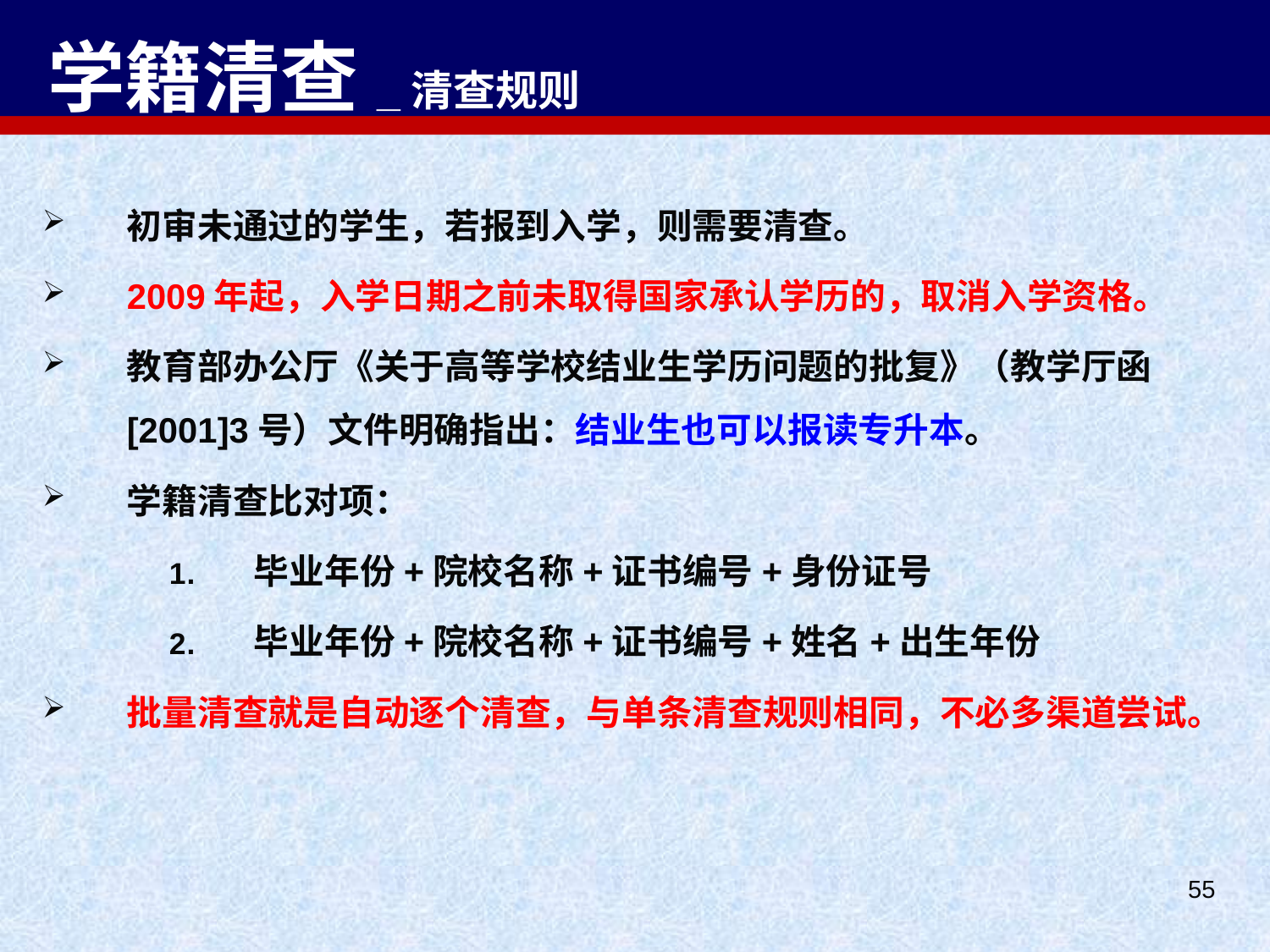

# 学籍清查_清查规则
初审未通过的学生，若报到入学，则需要清查。
2009年起，入学日期之前未取得国家承认学历的，取消入学资格。
教育部办公厅《关于高等学校结业生学历问题的批复》（教学厅函[2001]3号）文件明确指出：结业生也可以报读专升本。
学籍清查比对项：
毕业年份+院校名称+证书编号+身份证号
毕业年份+院校名称+证书编号+姓名+出生年份
批量清查就是自动逐个清查，与单条清查规则相同，不必多渠道尝试。
55